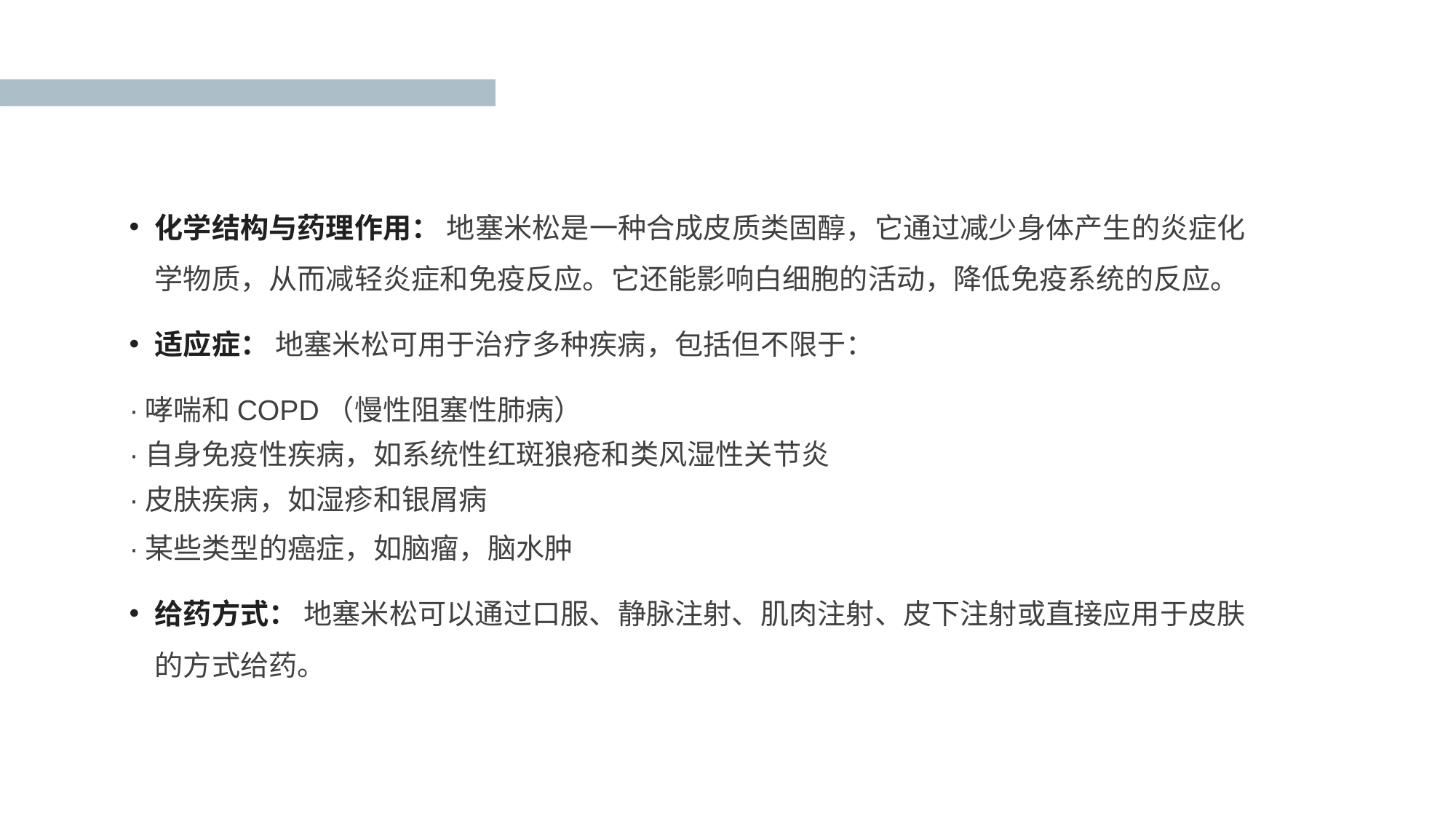

化学结构与药理作用： 地塞米松是一种合成皮质类固醇，它通过减少身体产生的炎症化学物质，从而减轻炎症和免疫反应。它还能影响白细胞的活动，降低免疫系统的反应。
适应症： 地塞米松可用于治疗多种疾病，包括但不限于：
·哮喘和COPD（慢性阻塞性肺病）
·自身免疫性疾病，如系统性红斑狼疮和类风湿性关节炎
·皮肤疾病，如湿疹和银屑病
·某些类型的癌症，如脑瘤，脑水肿
给药方式： 地塞米松可以通过口服、静脉注射、肌肉注射、皮下注射或直接应用于皮肤的方式给药。